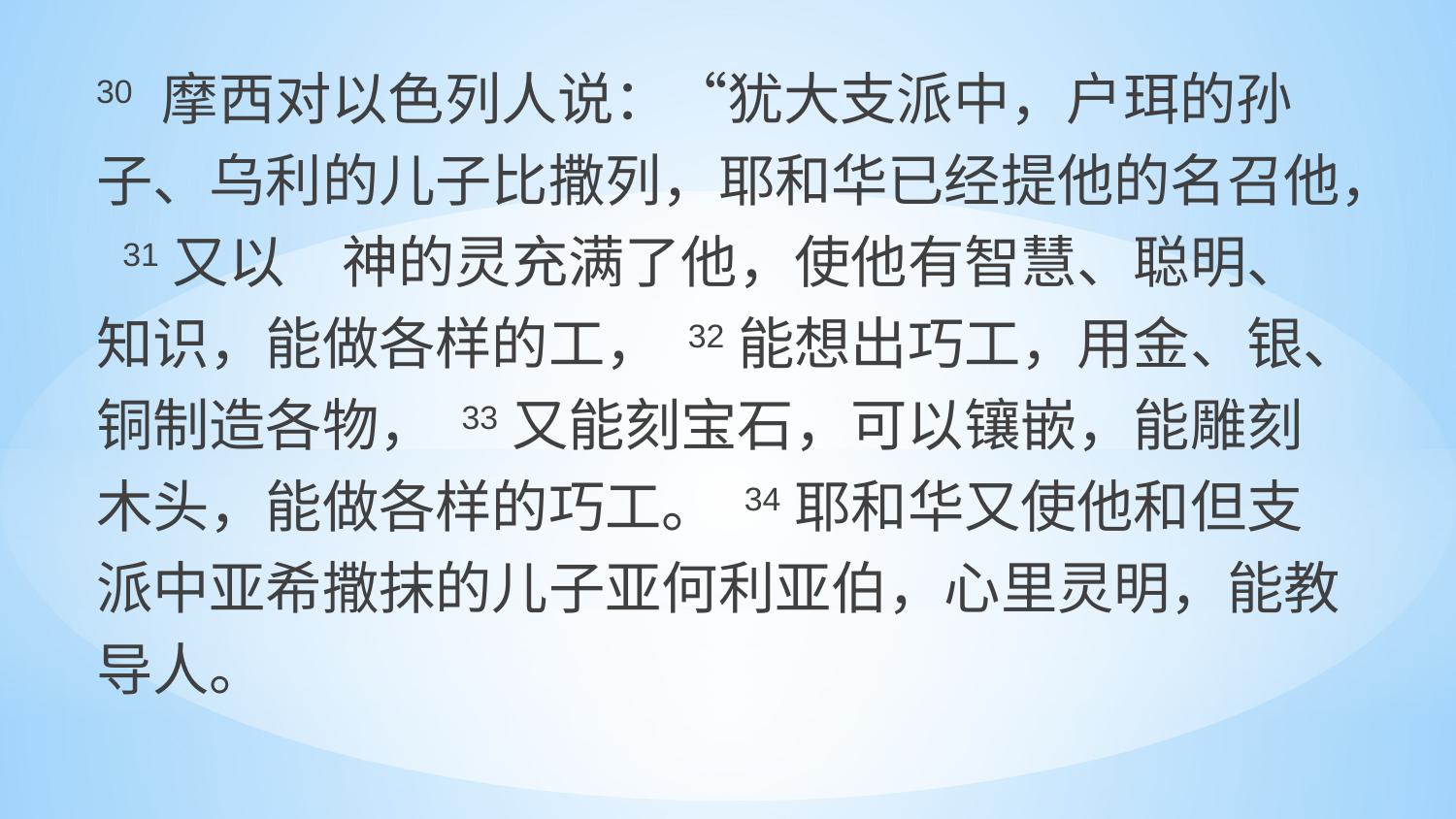

30 摩西对以色列人说：“犹大支派中，户珥的孙子、乌利的儿子比撒列，耶和华已经提他的名召他， 31又以　神的灵充满了他，使他有智慧、聪明、知识，能做各样的工， 32能想出巧工，用金、银、铜制造各物， 33又能刻宝石，可以镶嵌，能雕刻木头，能做各样的巧工。 34耶和华又使他和但支派中亚希撒抹的儿子亚何利亚伯，心里灵明，能教导人。